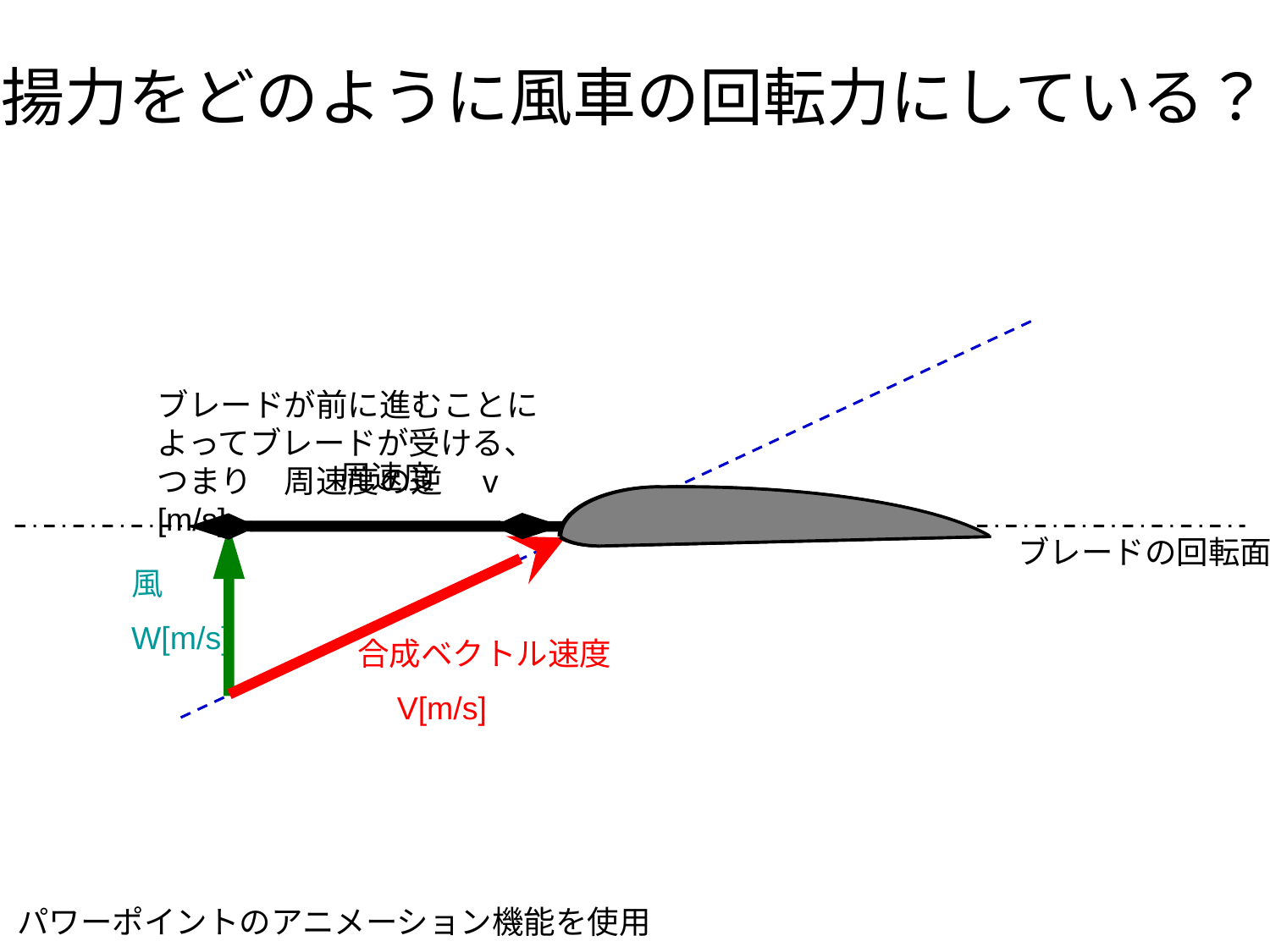

揚力をどのように風車の回転力にしている？

ブレードが前に進むことによってブレードが受ける、つまり　周速度の逆　v　[m/s]

周速度

合成ベクトル速度
　V[m/s]

風
W[m/s]
ブレードの回転面
パワーポイントのアニメーション機能を使用